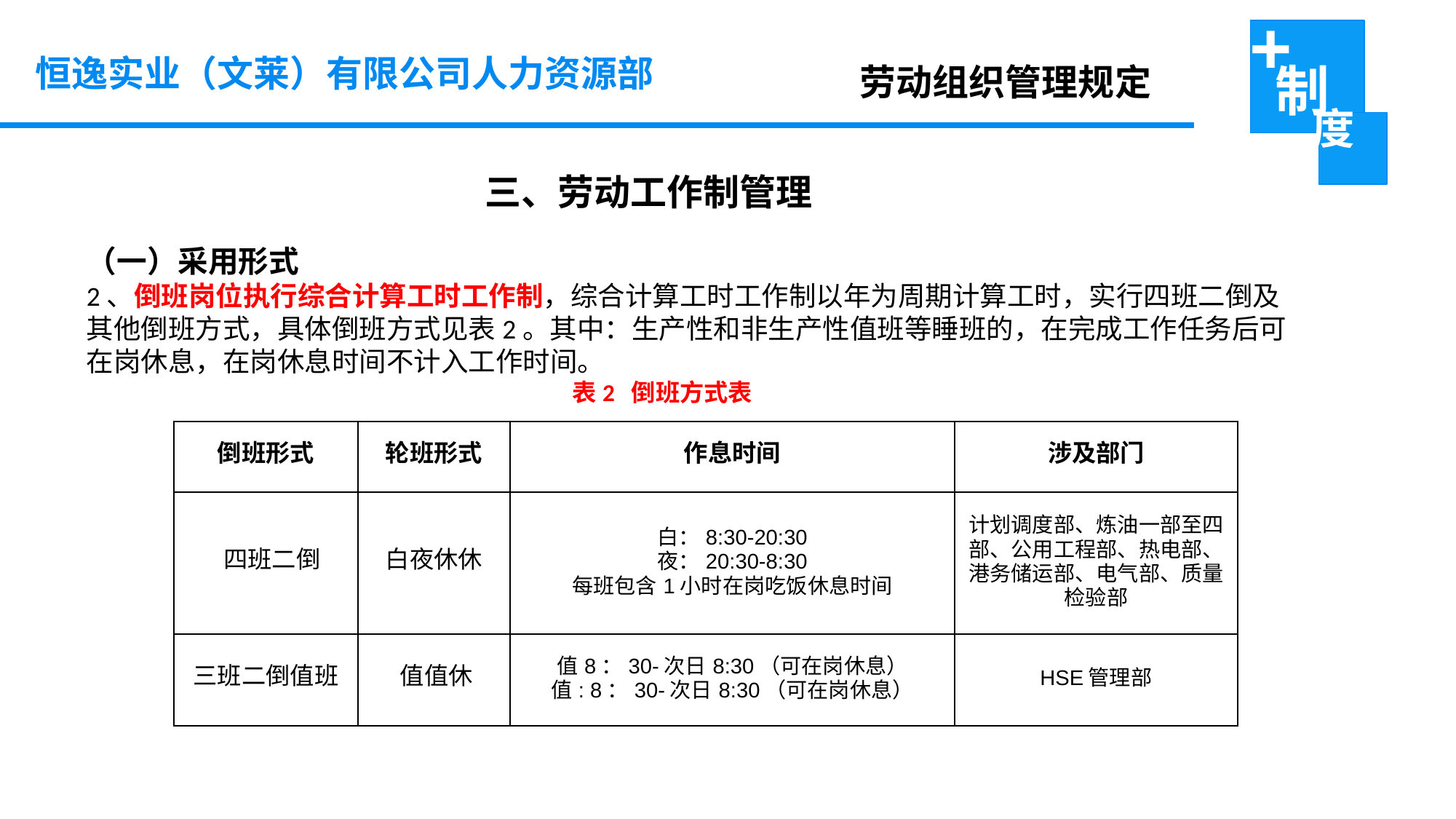

恒逸实业（文莱）有限公司人力资源部
劳动组织管理规定
三、劳动工作制管理
（一）采用形式
2、倒班岗位执行综合计算工时工作制，综合计算工时工作制以年为周期计算工时，实行四班二倒及其他倒班方式，具体倒班方式见表2。其中：生产性和非生产性值班等睡班的，在完成工作任务后可在岗休息，在岗休息时间不计入工作时间。
                                                                                        表2  倒班方式表

| 倒班形式 | 轮班形式 | 作息时间 | 涉及部门 |
| --- | --- | --- | --- |
| 四班二倒 | 白夜休休 | 白：8:30-20:30 夜：20:30-8:30 每班包含1小时在岗吃饭休息时间 | 计划调度部、炼油一部至四部、公用工程部、热电部、港务储运部、电气部、质量检验部 |
| 三班二倒值班 | 值值休 | 值8：30-次日8:30（可在岗休息） 值: 8：30-次日8:30（可在岗休息） | HSE管理部 |